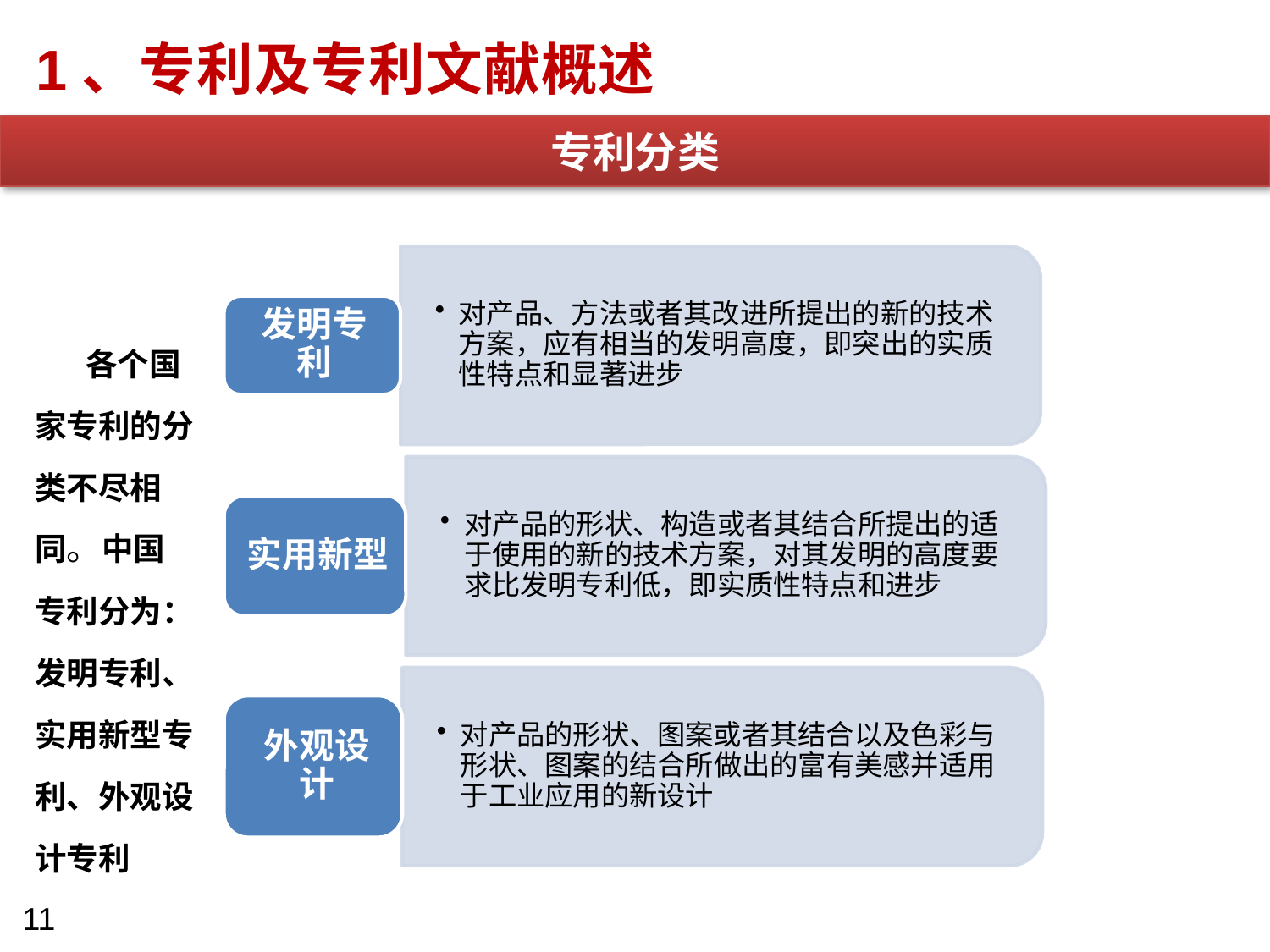

# 1、专利及专利文献概述
专利分类
对产品、方法或者其改进所提出的新的技术方案，应有相当的发明高度，即突出的实质性特点和显著进步
发明专利
对产品的形状、构造或者其结合所提出的适于使用的新的技术方案，对其发明的高度要求比发明专利低，即实质性特点和进步
实用新型
对产品的形状、图案或者其结合以及色彩与形状、图案的结合所做出的富有美感并适用于工业应用的新设计
外观设计
      各个国家专利的分类不尽相同。中国专利分为：发明专利、实用新型专利、外观设计专利